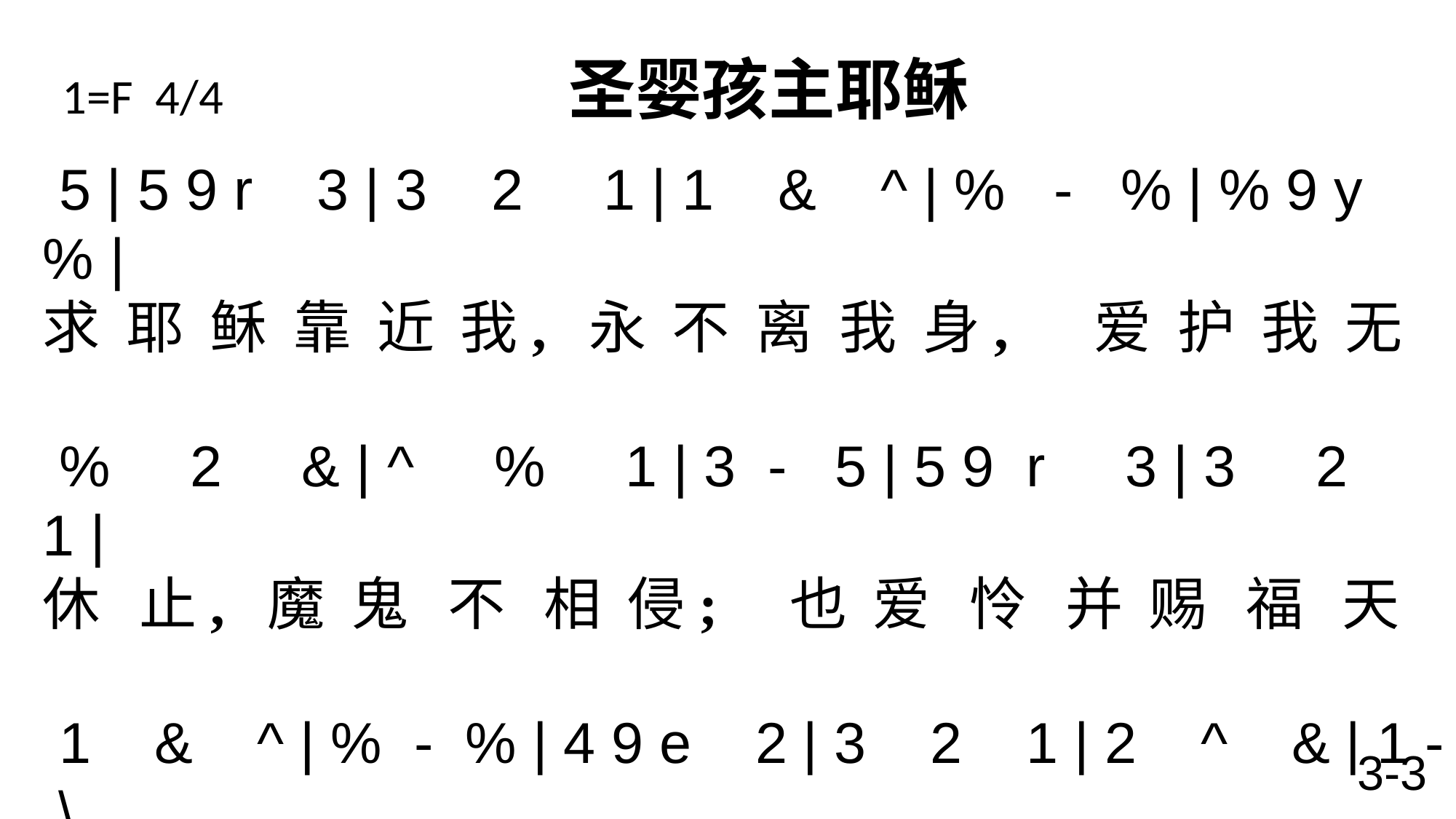

# 1=F  4/4                               圣婴孩主耶稣
 5 | 5 9 r    3 | 3    2     1 | 1    &    ^ | %   -   % | % 9 y    % |
求  耶  稣  靠  近  我,  永  不  离  我  身,     爱  护  我  无

 %     2     & | ^     %     1 | 3  -   5 | 5 9  r     3 | 3     2     1 |
休   止,  魔  鬼   不   相  侵;    也  爱   怜   并  赐   福   天

 1    &    ^ | %  -  % | 4 9 e    2 | 3    2    1 | 2    ^    & | 1 -  \
下  众  孩  童,   带  我  们  进  天  国, 永  和  祢  相  亲。
3-3